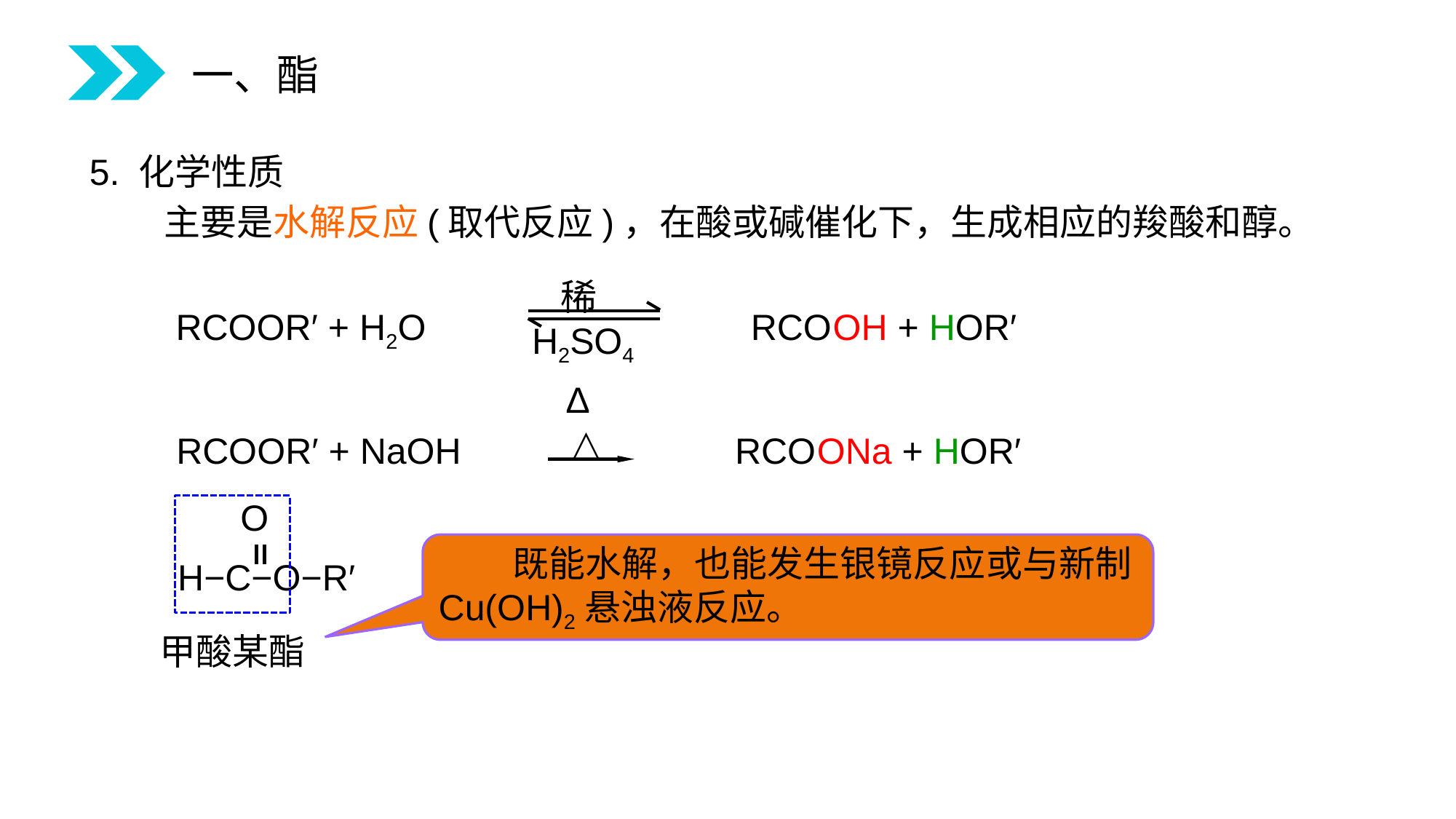

一、酯
5. 化学性质
        主要是水解反应(取代反应)，在酸或碱催化下，生成相应的羧酸和醇。
稀H2SO4
∆

RCOOR′ + H2O                                RCOOH + HOR′
△

RCOOR′ + NaOH                           RCOONa + HOR′
O
H−C−O−R′

        既能水解，也能发生银镜反应或与新制Cu(OH)2悬浊液反应。
甲酸某酯